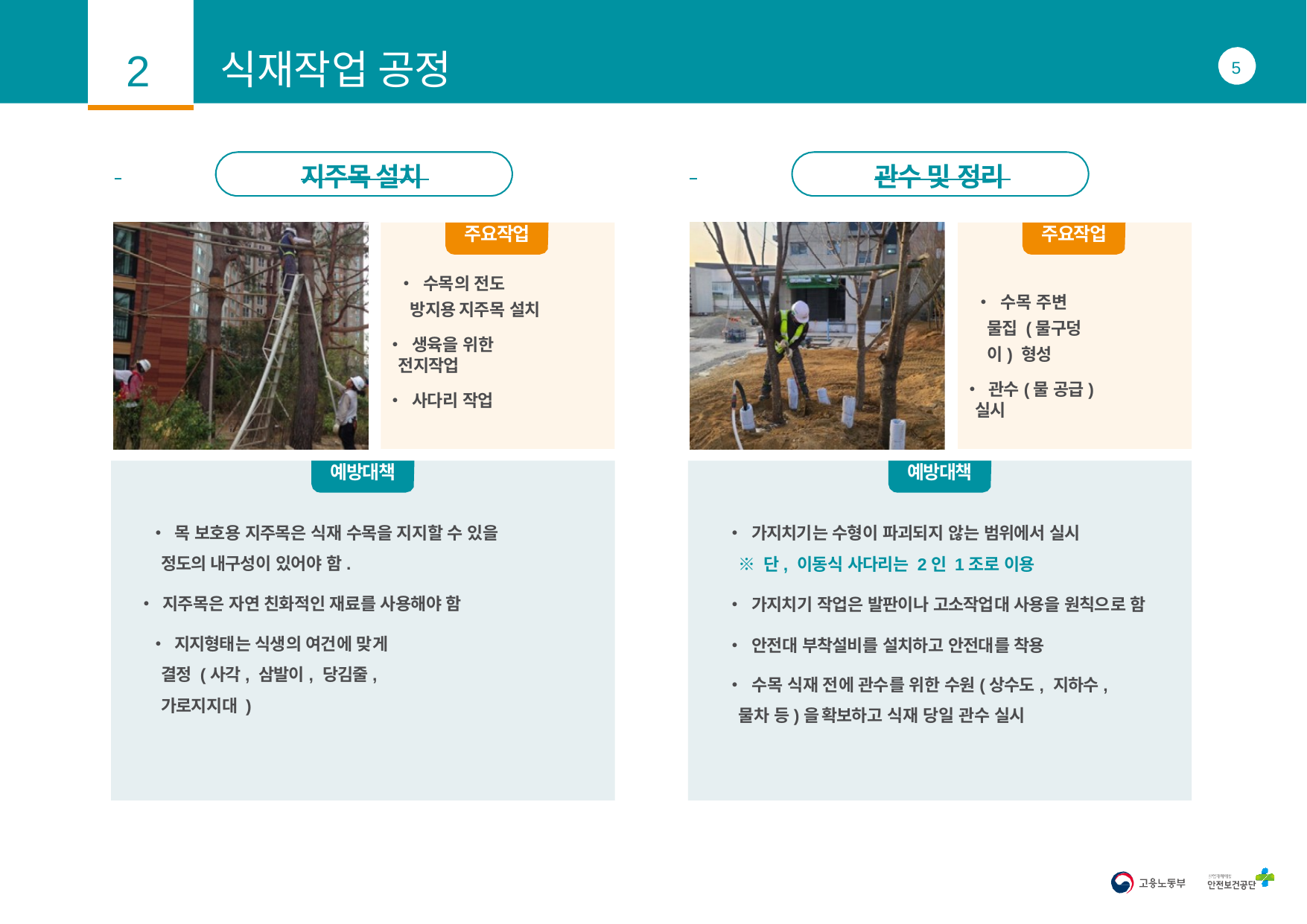

2
# 식재작업 공정
5

지주목 설치

관수 및 정리

주요작업

• 수목의 전도 방지용 지주목 설치
• 생육을 위한 전지작업
• 사다리 작업

주요작업

• 수목 주변 물집 (물구덩이) 형성
• 관수(물 공급) 실시

예방대책

• 목 보호용 지주목은 식재 수목을 지지할 수 있을 정도의 내구성이 있어야 함.

• 지주목은 자연 친화적인 재료를 사용해야 함
• 지지형태는 식생의 여건에 맞게 결정 (사각, 삼발이, 당김줄, 가로지지대 )

예방대책

• 가지치기는 수형이 파괴되지 않는 범위에서 실시
※ 단, 이동식 사다리는 2인 1조로 이용

• 가지치기 작업은 발판이나 고소작업대 사용을 원칙으로 함

• 안전대 부착설비를 설치하고 안전대를 착용
• 수목 식재 전에 관수를 위한 수원(상수도, 지하수, 물차 등)을 확보하고 식재 당일 관수 실시